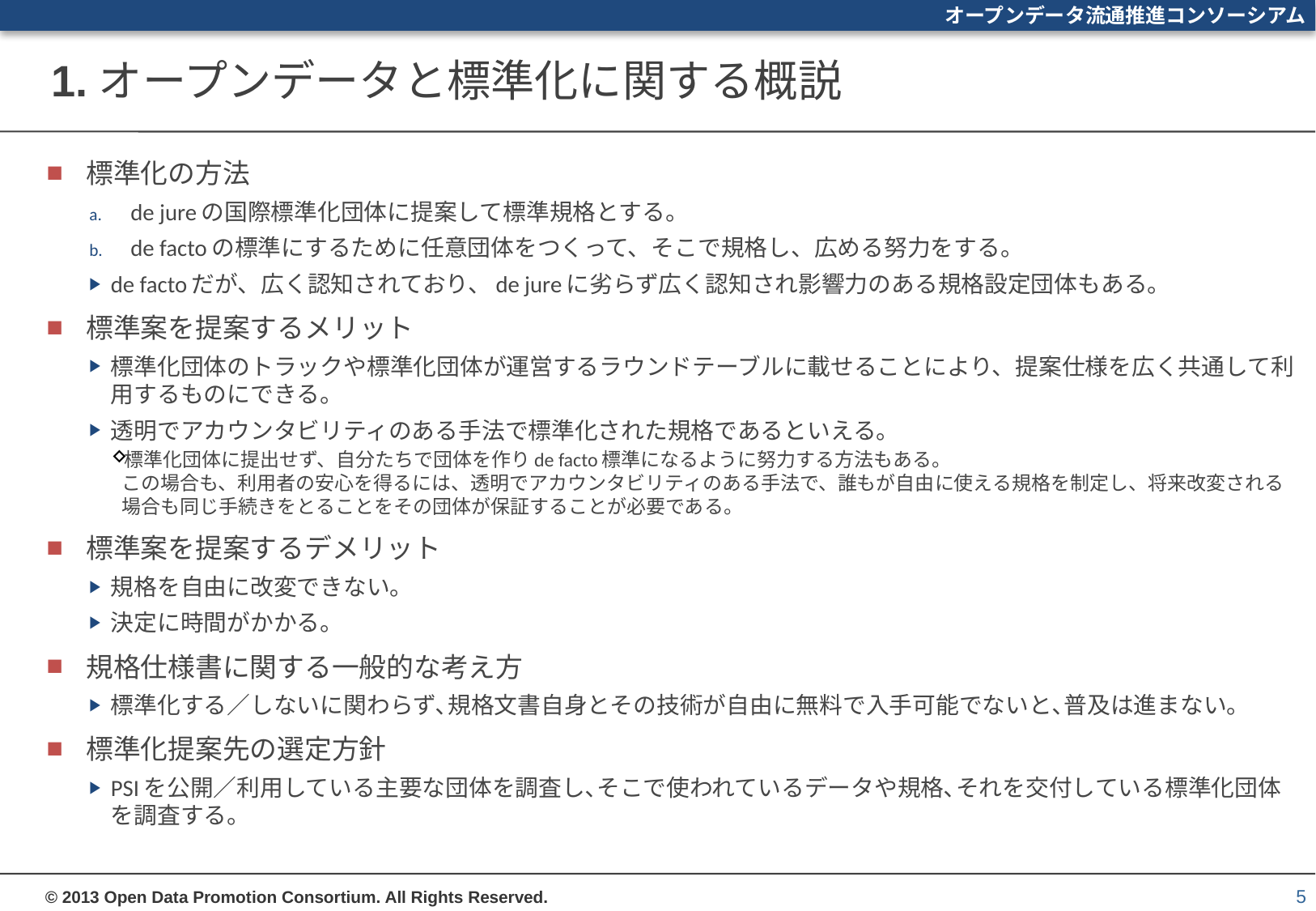

# 1.オープンデータと標準化に関する概説
標準化の方法
de jureの国際標準化団体に提案して標準規格とする。
de factoの標準にするために任意団体をつくって、そこで規格し、広める努力をする。
de factoだが、広く認知されており、de jureに劣らず広く認知され影響力のある規格設定団体もある。
標準案を提案するメリット
標準化団体のトラックや標準化団体が運営するラウンドテーブルに載せることにより、提案仕様を広く共通して利用するものにできる。
透明でアカウンタビリティのある手法で標準化された規格であるといえる。
標準化団体に提出せず、自分たちで団体を作りde facto標準になるように努力する方法もある。
この場合も、利用者の安心を得るには、透明でアカウンタビリティのある手法で、誰もが自由に使える規格を制定し、将来改変される場合も同じ手続きをとることをその団体が保証することが必要である。
標準案を提案するデメリット
規格を自由に改変できない。
決定に時間がかかる。
規格仕様書に関する一般的な考え方
標準化する／しないに関わらず､規格文書自身とその技術が自由に無料で入手可能でないと､普及は進まない。
標準化提案先の選定方針
PSIを公開／利用している主要な団体を調査し､そこで使われているデータや規格､それを交付している標準化団体を調査する。
5